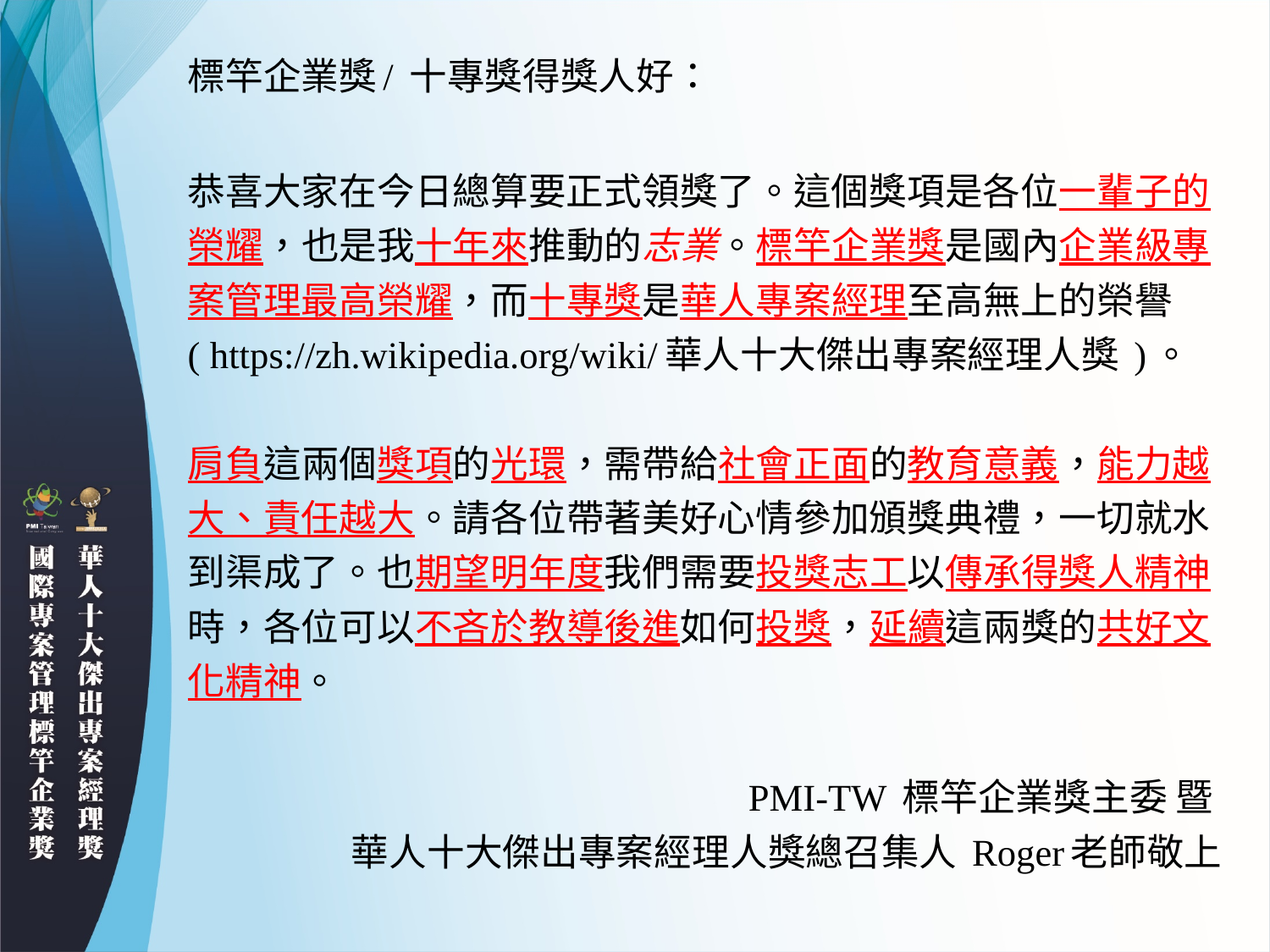

標竿企業獎/ 十專獎得獎人好：

恭喜大家在今日總算要正式領獎了。這個獎項是各位一輩子的榮耀，也是我十年來推動的志業。標竿企業獎是國內企業級專案管理最高榮耀，而十專獎是華人專案經理至高無上的榮譽( https://zh.wikipedia.org/wiki/華人十大傑出專案經理人獎 )。
肩負這兩個獎項的光環，需帶給社會正面的教育意義，能力越大、責任越大。請各位帶著美好心情參加頒獎典禮，一切就水到渠成了。也期望明年度我們需要投獎志工以傳承得獎人精神時，各位可以不吝於教導後進如何投獎，延續這兩獎的共好文化精神。
PMI-TW 標竿企業獎主委 暨
華人十大傑出專案經理人獎總召集人 Roger老師敬上